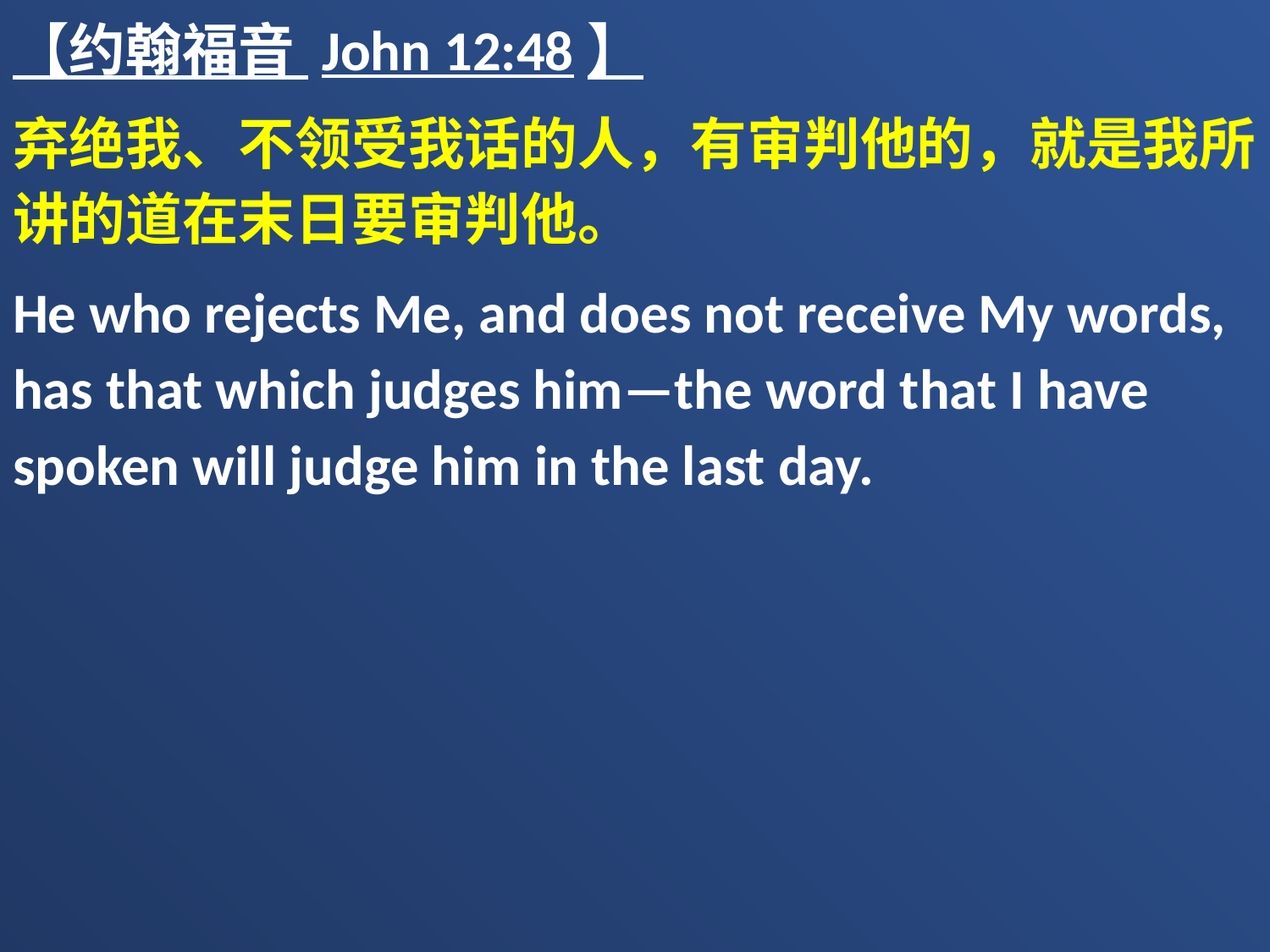

【约翰福音 John 12:48】
弃绝我、不领受我话的人，有审判他的，就是我所讲的道在末日要审判他。
He who rejects Me, and does not receive My words, has that which judges him—the word that I have spoken will judge him in the last day.